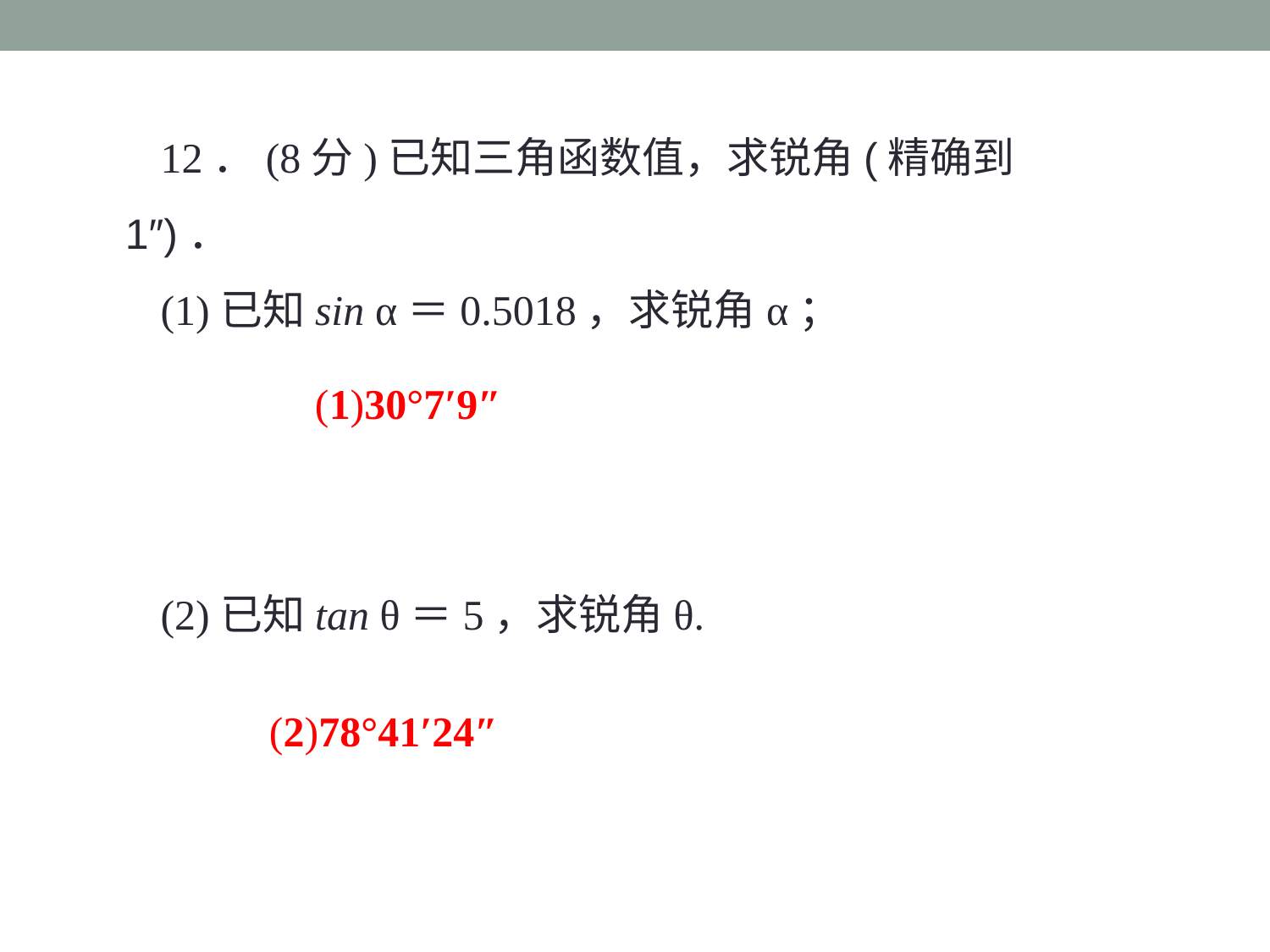

12．(8分)已知三角函数值，求锐角(精确到1″)．
(1)已知sin α＝0.5018，求锐角α；

(2)已知tan θ＝5，求锐角θ.

(1)30°7′9″
(2)78°41′24″